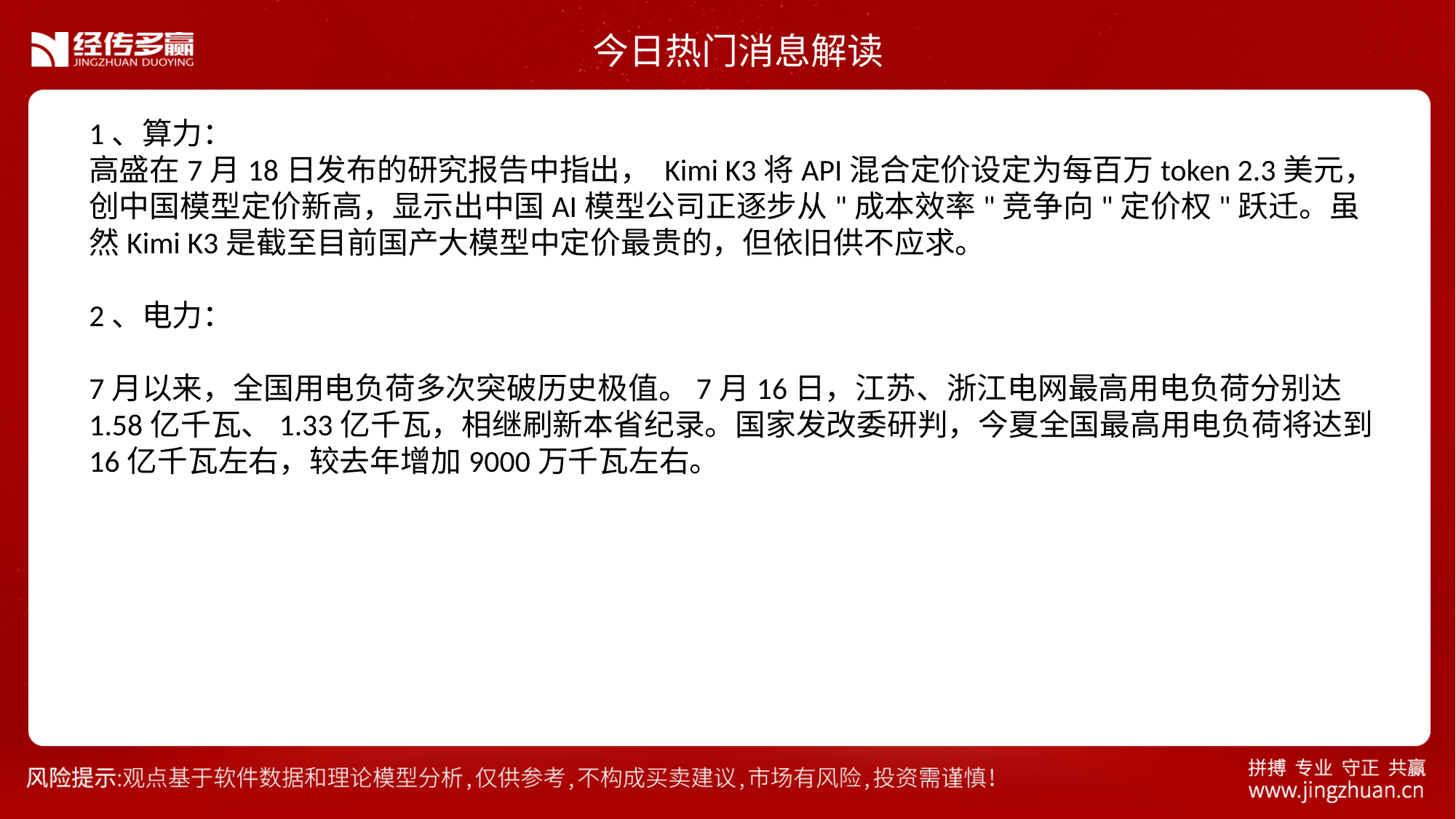

今日热门消息解读
1、算力：
高盛在7月18日发布的研究报告中指出， Kimi K3将API混合定价设定为每百万token 2.3美元，创中国模型定价新高，显示出中国AI模型公司正逐步从"成本效率"竞争向"定价权"跃迁。虽然Kimi K3是截至目前国产大模型中定价最贵的，但依旧供不应求。

2、电力：

7月以来，全国用电负荷多次突破历史极值。7月16日，江苏、浙江电网最高用电负荷分别达1.58亿千瓦、1.33亿千瓦，相继刷新本省纪录。国家发改委研判，今夏全国最高用电负荷将达到16亿千瓦左右，较去年增加9000万千瓦左右。